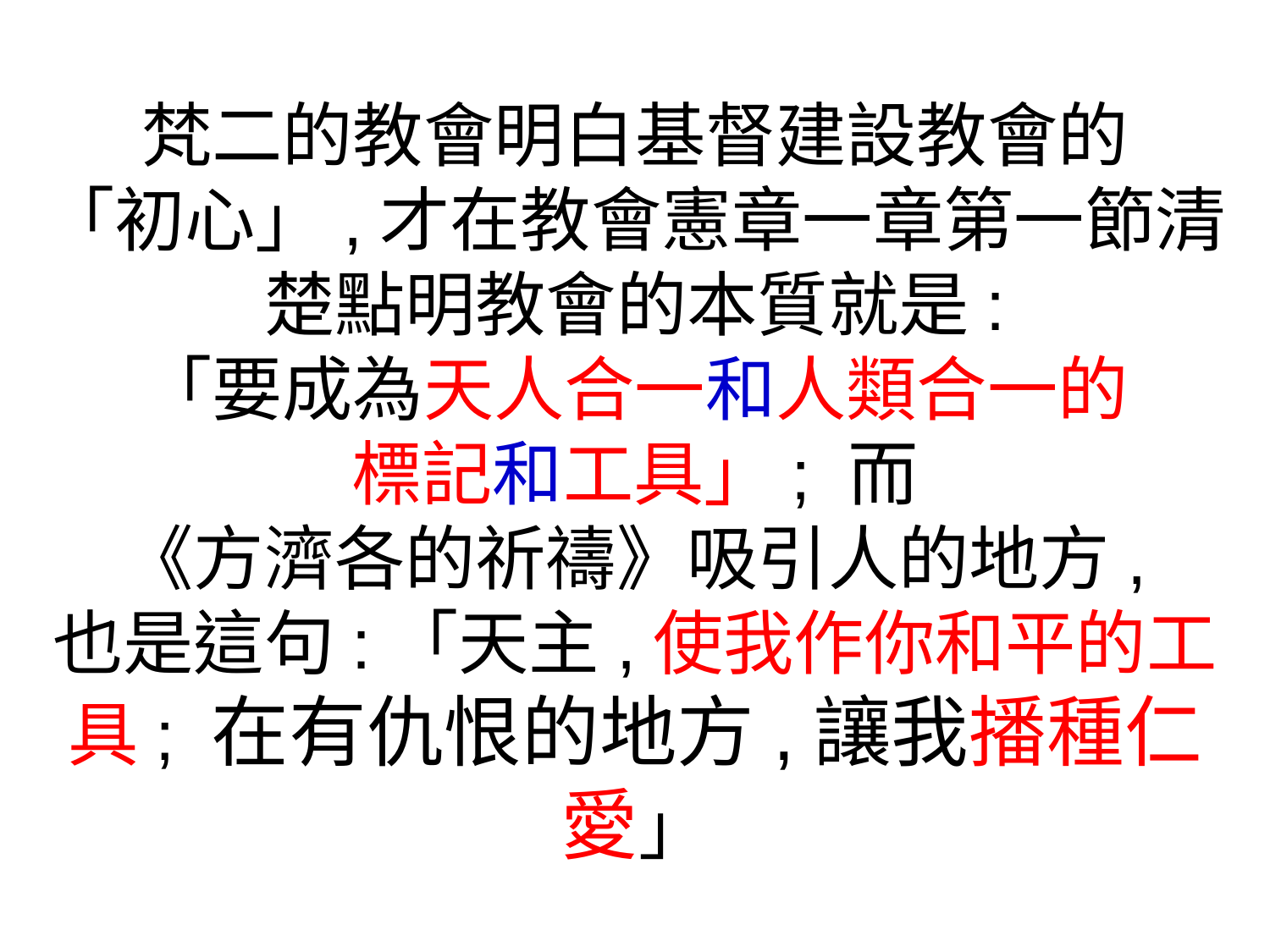

梵二的教會明白基督建設教會的
「初心」,才在教會憲章一章第一節清楚點明教會的本質就是:
「要成為天人合一和人類合一的
標記和工具」; 而
《方濟各的祈禱》吸引人的地方,
也是這句:「天主,使我作你和平的工具; 在有仇恨的地方,讓我播種仁愛」